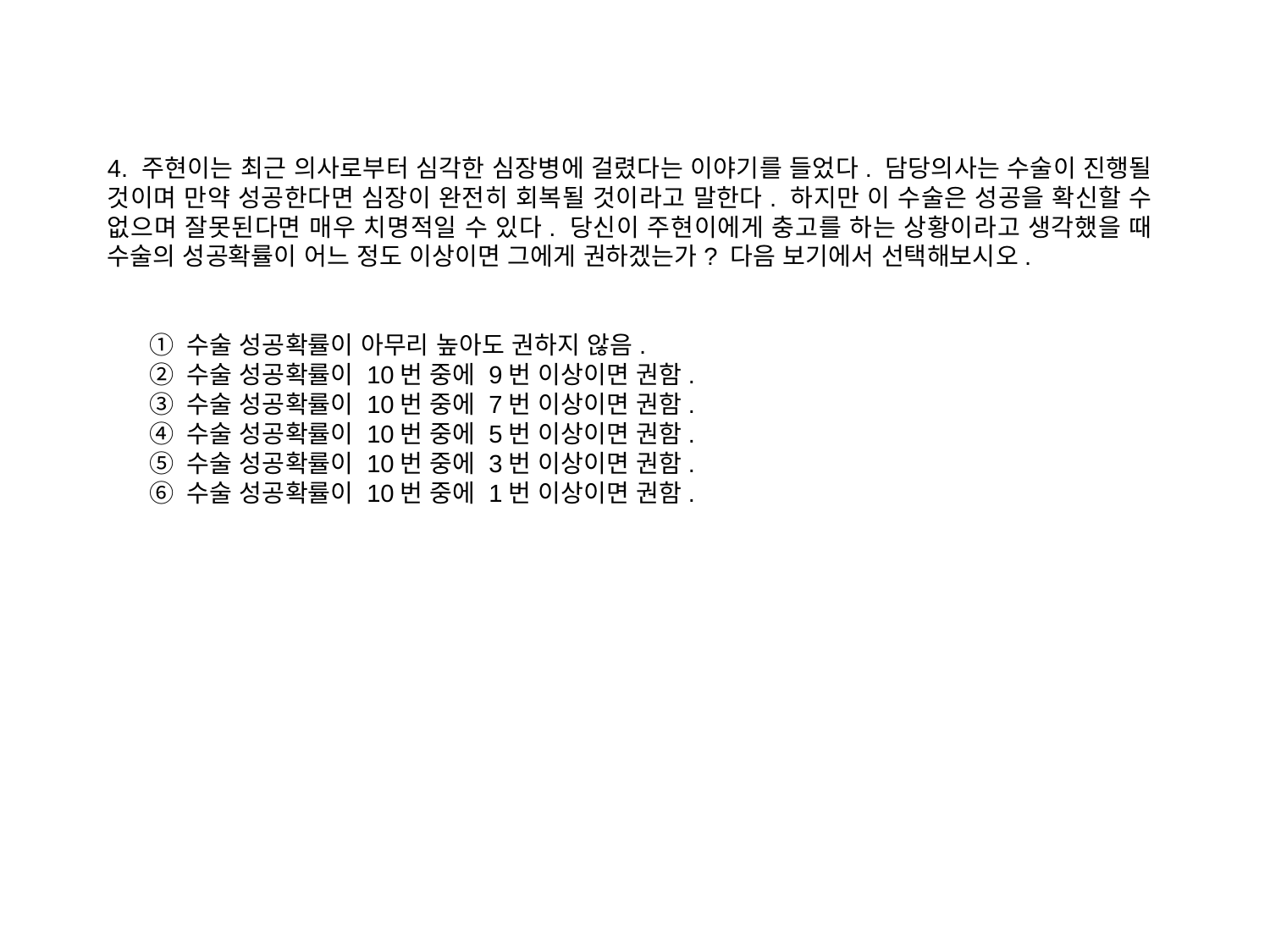

4. 주현이는 최근 의사로부터 심각한 심장병에 걸렸다는 이야기를 들었다. 담당의사는 수술이 진행될 것이며 만약 성공한다면 심장이 완전히 회복될 것이라고 말한다. 하지만 이 수술은 성공을 확신할 수 없으며 잘못된다면 매우 치명적일 수 있다. 당신이 주현이에게 충고를 하는 상황이라고 생각했을 때 수술의 성공확률이 어느 정도 이상이면 그에게 권하겠는가? 다음 보기에서 선택해보시오.

      ① 수술 성공확률이 아무리 높아도 권하지 않음.
      ② 수술 성공확률이 10번 중에 9번 이상이면 권함.
      ③ 수술 성공확률이 10번 중에 7번 이상이면 권함.
      ④ 수술 성공확률이 10번 중에 5번 이상이면 권함.
      ⑤ 수술 성공확률이 10번 중에 3번 이상이면 권함.
      ⑥ 수술 성공확률이 10번 중에 1번 이상이면 권함.